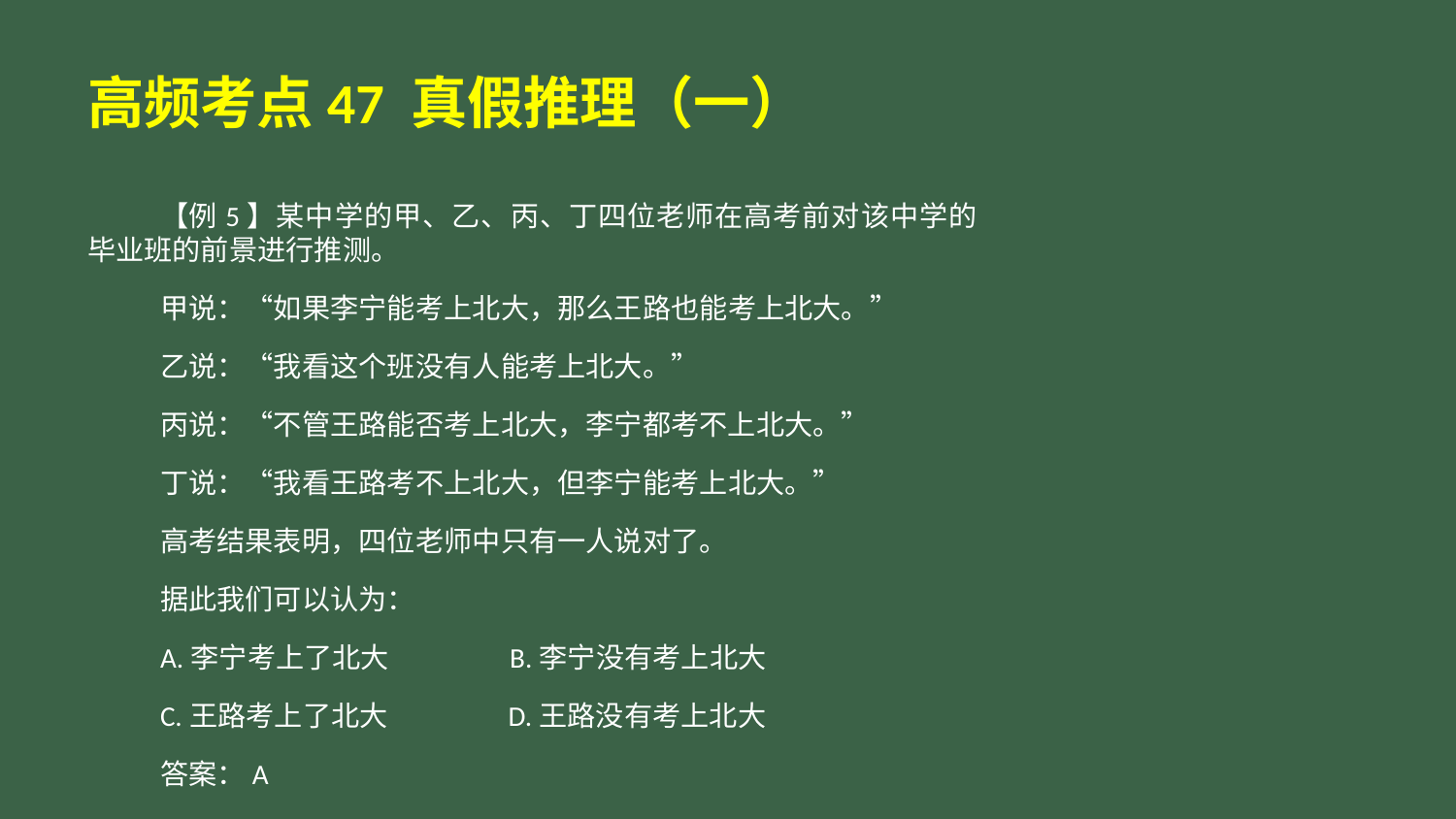

# 高频考点47 真假推理（一）
【例5】某中学的甲、乙、丙、丁四位老师在高考前对该中学的毕业班的前景进行推测。
甲说：“如果李宁能考上北大，那么王路也能考上北大。”
乙说：“我看这个班没有人能考上北大。”
丙说：“不管王路能否考上北大，李宁都考不上北大。”
丁说：“我看王路考不上北大，但李宁能考上北大。”
高考结果表明，四位老师中只有一人说对了。
据此我们可以认为：
A.李宁考上了北大                  B.李宁没有考上北大
C.王路考上了北大                  D.王路没有考上北大
答案：A